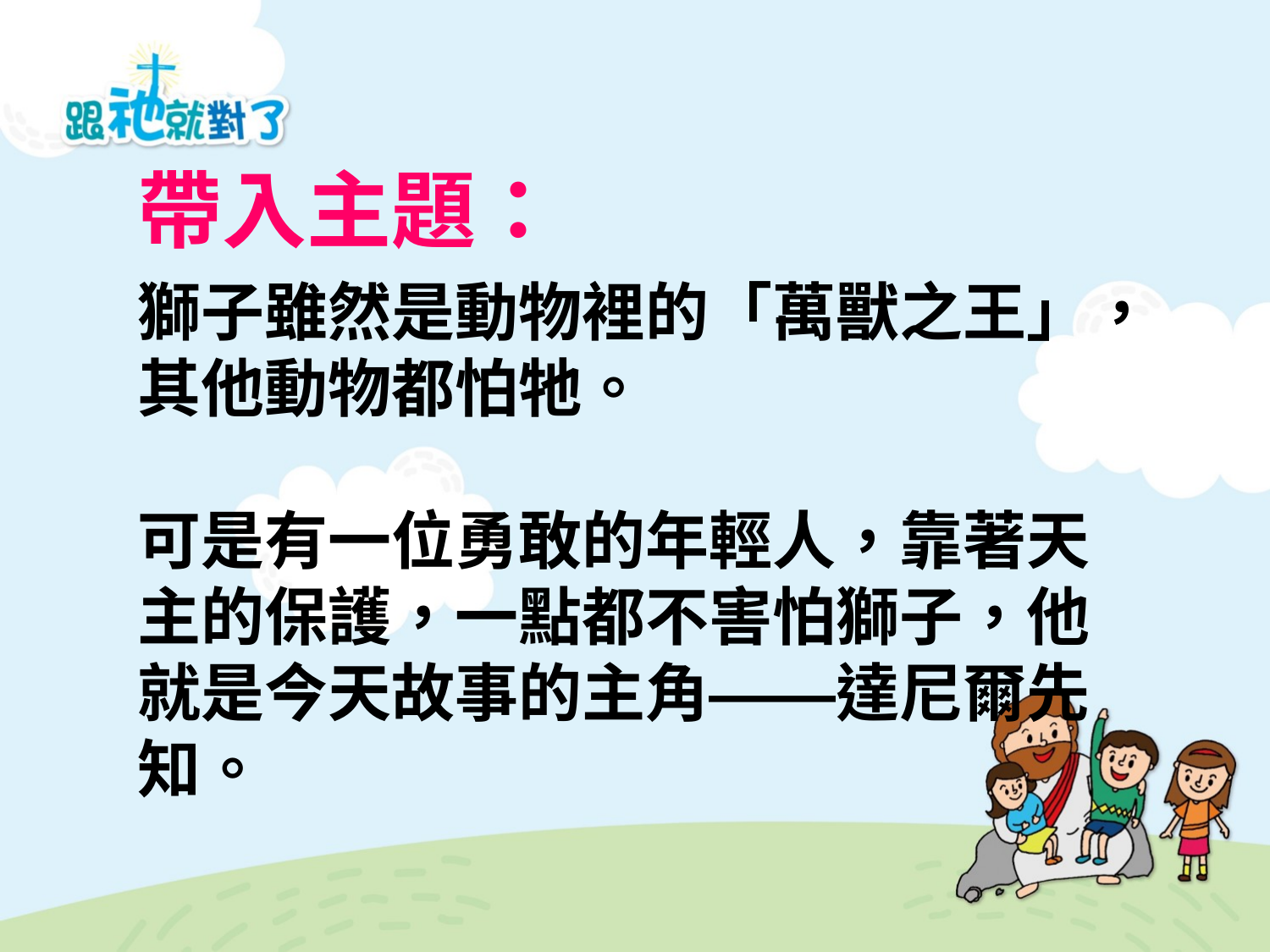

帶入主題：
獅子雖然是動物裡的「萬獸之王」，其他動物都怕牠。

可是有一位勇敢的年輕人，靠著天主的保護，一點都不害怕獅子，他就是今天故事的主角——達尼爾先知。